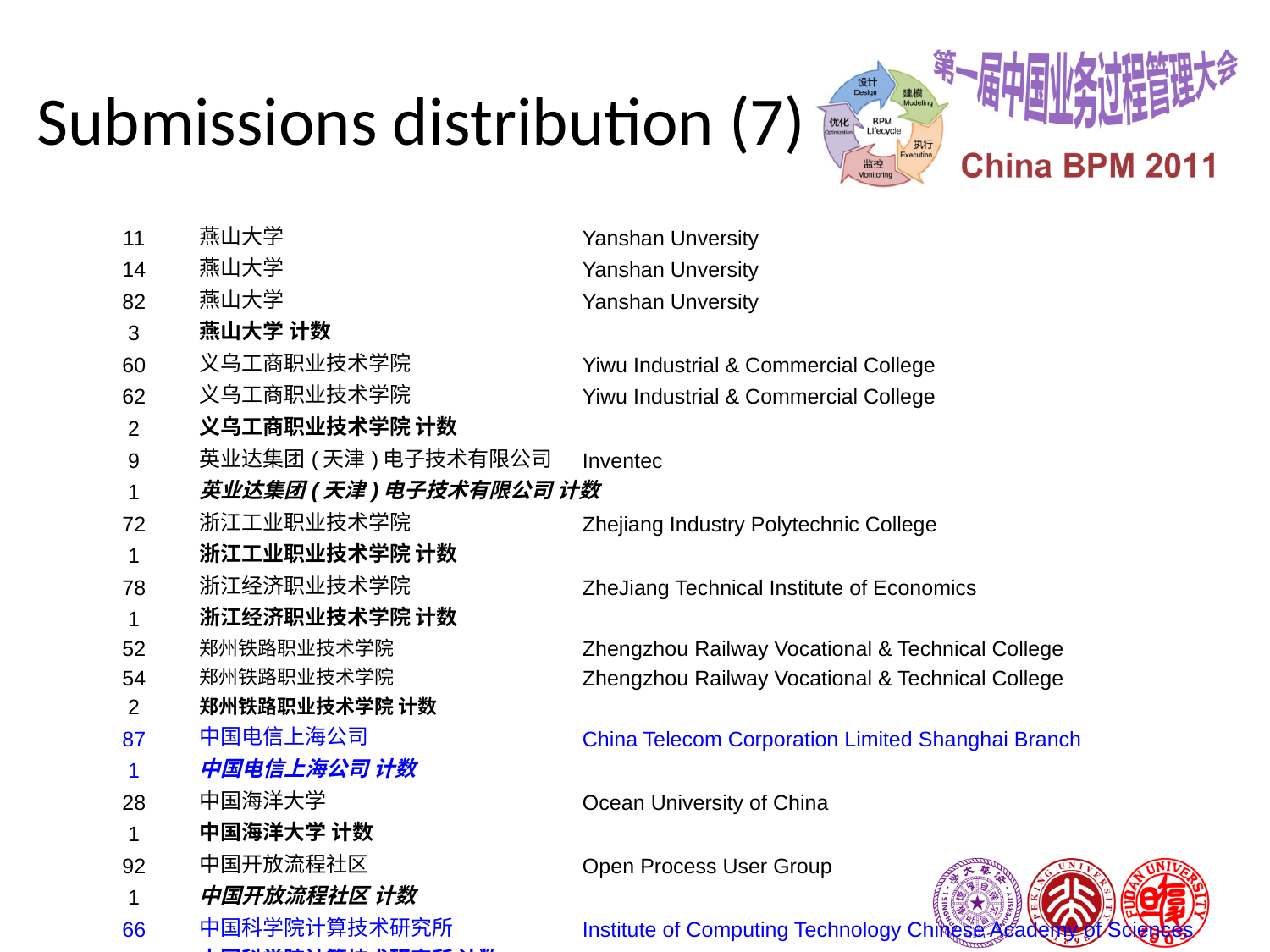

# Submissions distribution (7)
| 11 | 燕山大学 | Yanshan Unversity |
| --- | --- | --- |
| 14 | 燕山大学 | Yanshan Unversity |
| 82 | 燕山大学 | Yanshan Unversity |
| 3 | 燕山大学 计数 |  |
| 60 | 义乌工商职业技术学院 | Yiwu Industrial & Commercial College |
| 62 | 义乌工商职业技术学院 | Yiwu Industrial & Commercial College |
| 2 | 义乌工商职业技术学院 计数 |  |
| 9 | 英业达集团(天津)电子技术有限公司 | Inventec |
| 1 | 英业达集团(天津)电子技术有限公司 计数 |  |
| 72 | 浙江工业职业技术学院 | Zhejiang Industry Polytechnic College |
| 1 | 浙江工业职业技术学院 计数 |  |
| 78 | 浙江经济职业技术学院 | ZheJiang Technical Institute of Economics |
| 1 | 浙江经济职业技术学院 计数 |  |
| 52 | 郑州铁路职业技术学院 | Zhengzhou Railway Vocational & Technical College |
| 54 | 郑州铁路职业技术学院 | Zhengzhou Railway Vocational & Technical College |
| 2 | 郑州铁路职业技术学院 计数 |  |
| 87 | 中国电信上海公司 | China Telecom Corporation Limited Shanghai Branch |
| 1 | 中国电信上海公司 计数 |  |
| 28 | 中国海洋大学 | Ocean University of China |
| 1 | 中国海洋大学 计数 |  |
| 92 | 中国开放流程社区 | Open Process User Group |
| 1 | 中国开放流程社区 计数 |  |
| 66 | 中国科学院计算技术研究所 | Institute of Computing Technology Chinese Academy of Sciences |
| 1 | 中国科学院计算技术研究所 计数 |  |